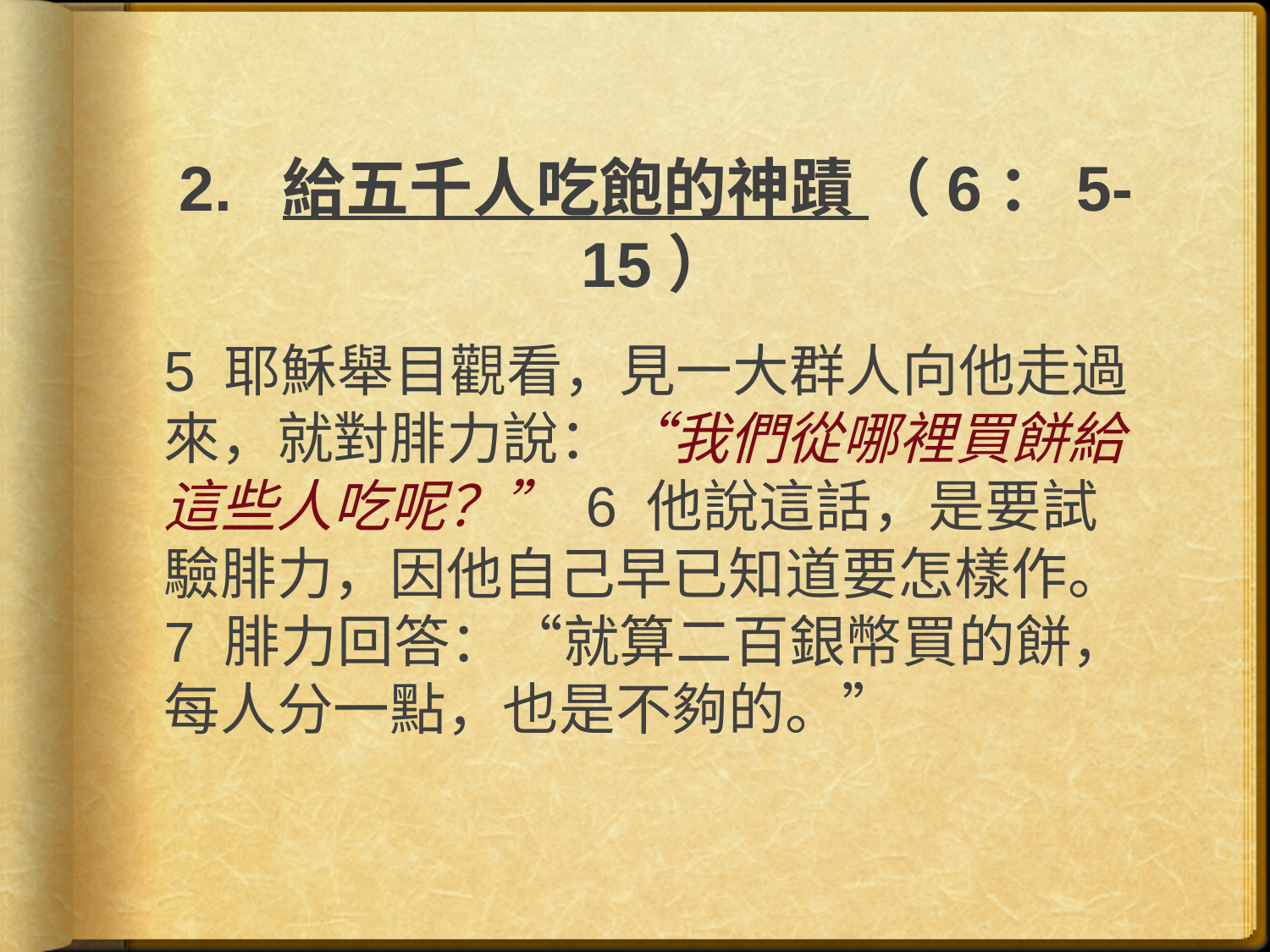

#

2.  給五千人吃飽的神蹟 （6：5-15）
5 耶穌舉目觀看，見一大群人向他走過來，就對腓力說：“我們從哪裡買餅給這些人吃呢？” 6 他說這話，是要試驗腓力，因他自己早已知道要怎樣作。 7 腓力回答：“就算二百銀幣買的餅，每人分一點，也是不夠的。”